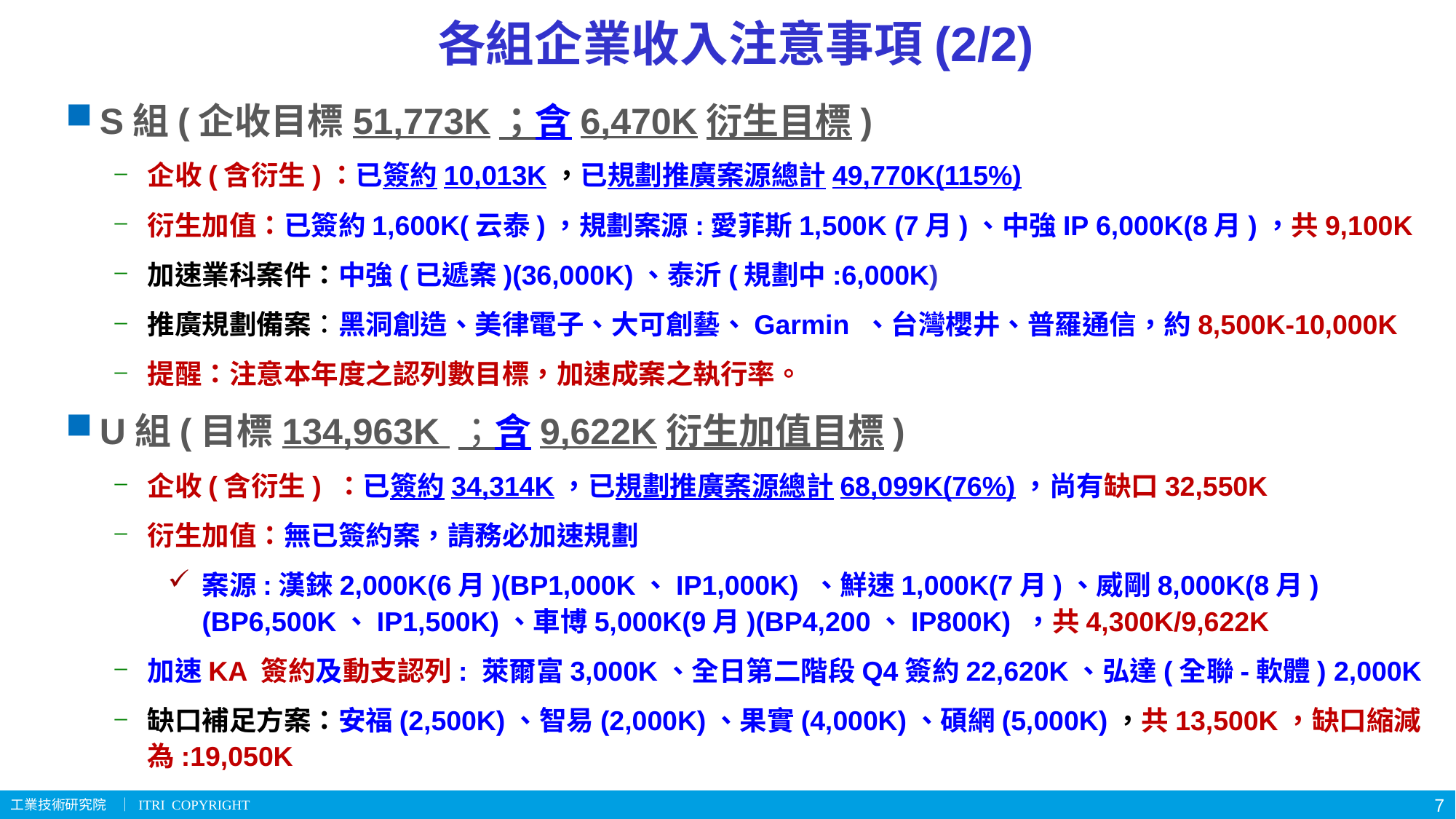

# 各組企業收入注意事項(2/2)
S組(企收目標51,773K；含6,470K衍生目標)
企收(含衍生)：已簽約10,013K，已規劃推廣案源總計49,770K(115%)
衍生加值：已簽約1,600K(云泰)，規劃案源:愛菲斯1,500K (7月)、中強IP 6,000K(8月)，共9,100K
加速業科案件：中強(已遞案)(36,000K)、泰沂(規劃中:6,000K)
推廣規劃備案：黑洞創造、美律電子、大可創藝、Garmin 、台灣櫻井、普羅通信，約8,500K-10,000K
提醒：注意本年度之認列數目標，加速成案之執行率。
U組(目標134,963K ；含9,622K衍生加值目標)
企收(含衍生) ：已簽約34,314K，已規劃推廣案源總計68,099K(76%)，尚有缺口32,550K
衍生加值：無已簽約案，請務必加速規劃
案源:漢錸2,000K(6月)(BP1,000K、IP1,000K) 、鮮速1,000K(7月)、威剛8,000K(8月)(BP6,500K、IP1,500K)、車博5,000K(9月)(BP4,200、IP800K) ，共4,300K/9,622K
加速KA 簽約及動支認列: 萊爾富3,000K、全日第二階段Q4簽約22,620K、弘達(全聯-軟體) 2,000K
缺口補足方案：安福(2,500K)、智易(2,000K)、果實(4,000K)、碩網(5,000K)，共13,500K，缺口縮減為:19,050K